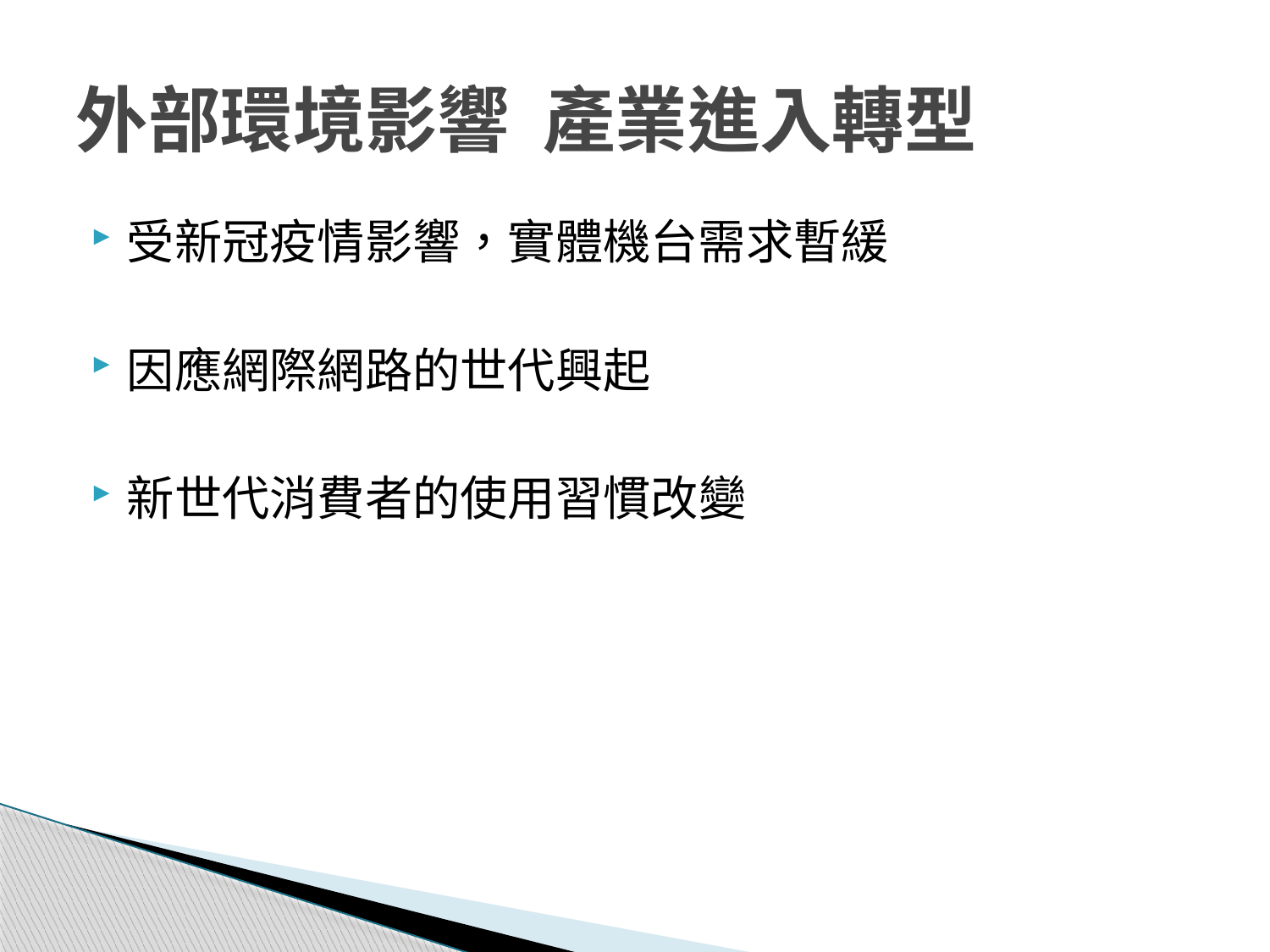

# 外部環境影響  產業進入轉型
受新冠疫情影響，實體機台需求暫緩

因應網際網路的世代興起

新世代消費者的使用習慣改變